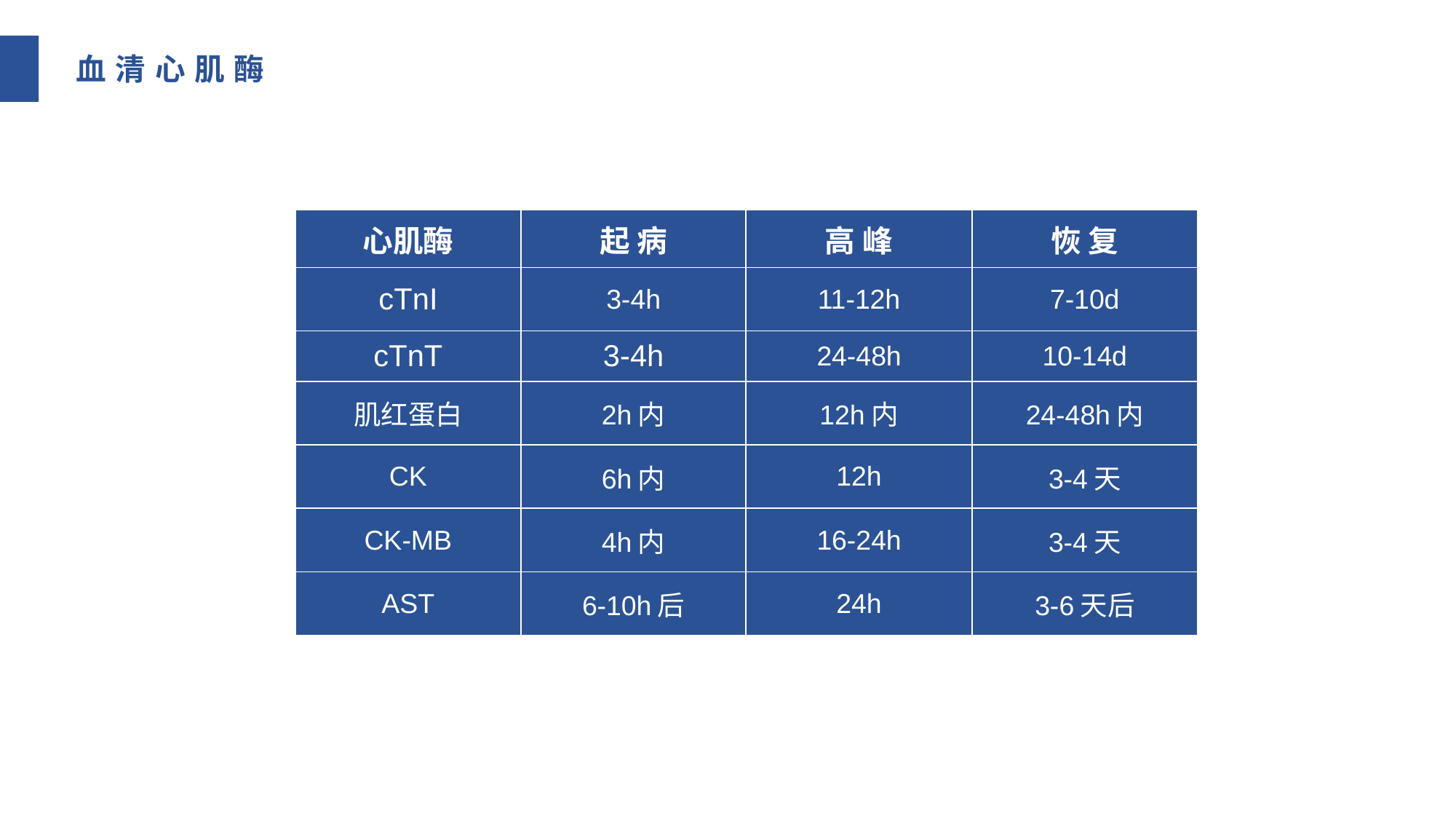

血清心肌酶
| 心肌酶 | 起 病 | 高 峰 | 恢 复 |
| --- | --- | --- | --- |
| cTnI | 3-4h | 11-12h | 7-10d |
| cTnT | 3-4h | 24-48h | 10-14d |
| 肌红蛋白 | 2h内 | 12h内 | 24-48h内 |
| CK | 6h内 | 12h | 3-4天 |
| CK-MB | 4h内 | 16-24h | 3-4天 |
| AST | 6-10h后 | 24h | 3-6天后 |